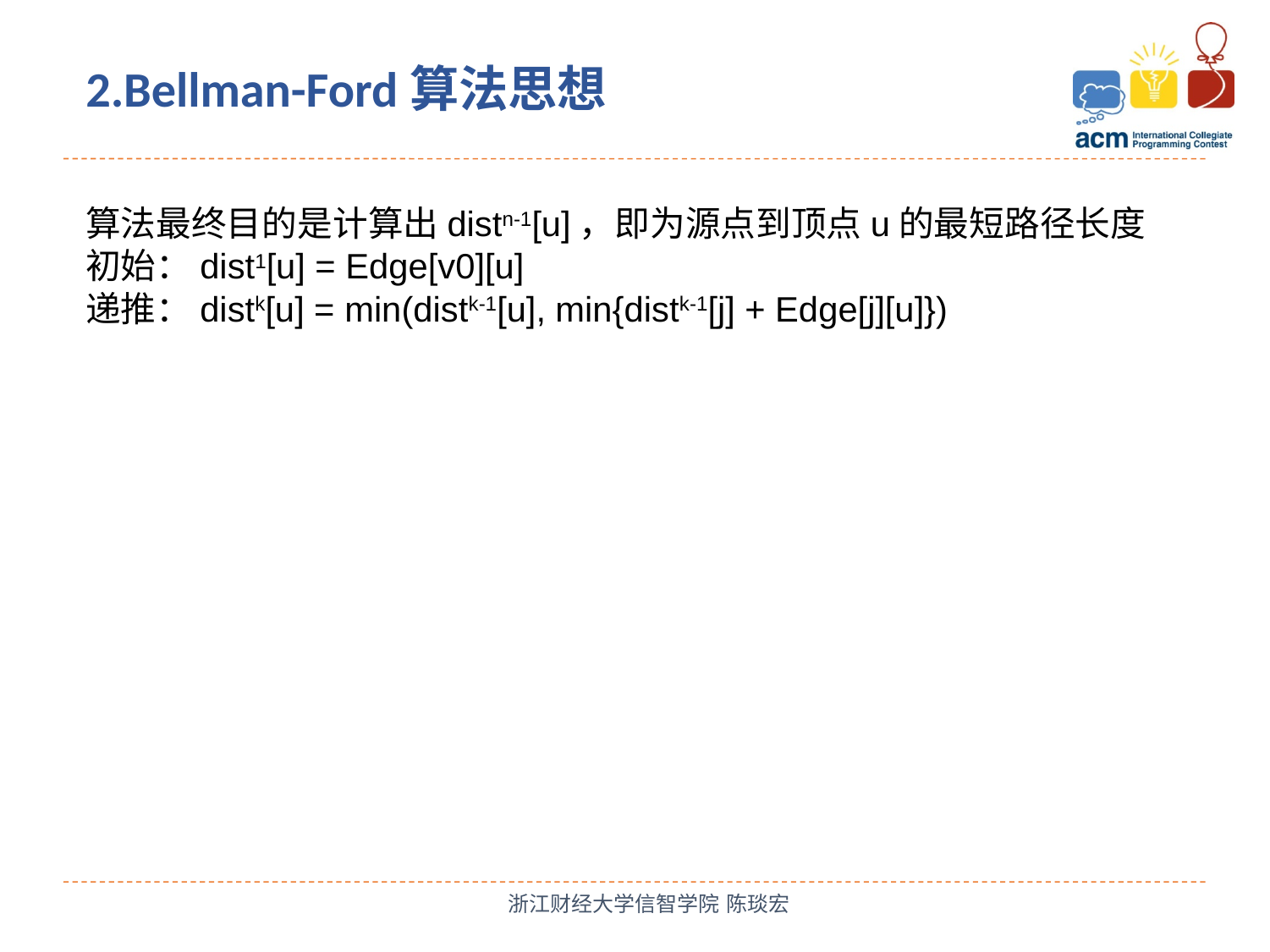

2.Bellman-Ford算法思想
算法最终目的是计算出distn-1[u]，即为源点到顶点u的最短路径长度
初始：dist1[u] = Edge[v0][u]
递推：distk[u] = min(distk-1[u], min{distk-1[j] + Edge[j][u]})
7
浙江财经大学信智学院 陈琰宏